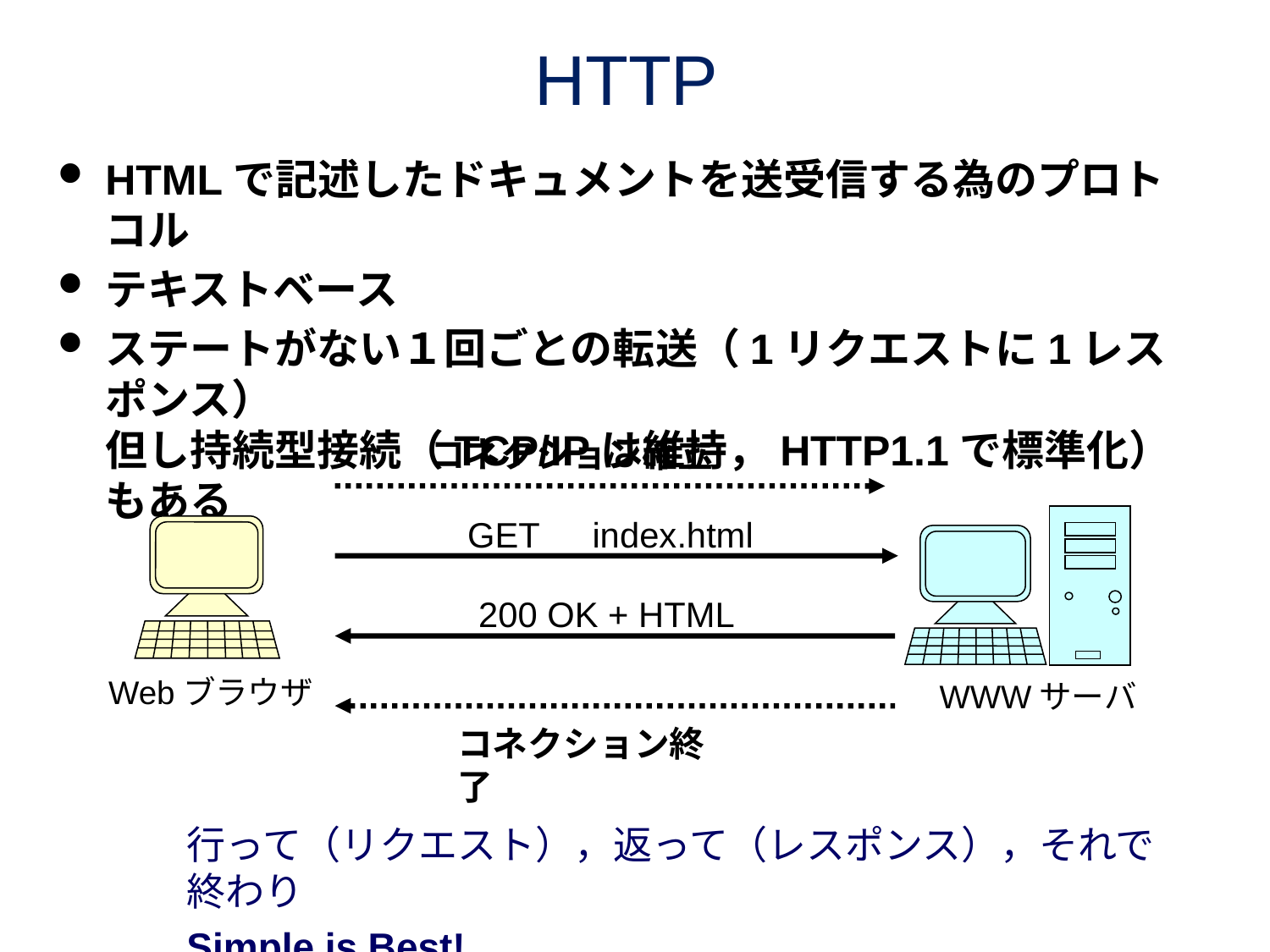

# HTTP
HTMLで記述したドキュメントを送受信する為のプロトコル
テキストベース
ステートがない１回ごとの転送（1リクエストに1レスポンス）
但し持続型接続（TCP/IPは維持，HTTP1.1で標準化）もある

コネクション確立

GET　index.html

200 OK + HTML

Webブラウザ
WWWサーバ

コネクション終了
行って（リクエスト），返って（レスポンス），それで終わり
Simple is Best!